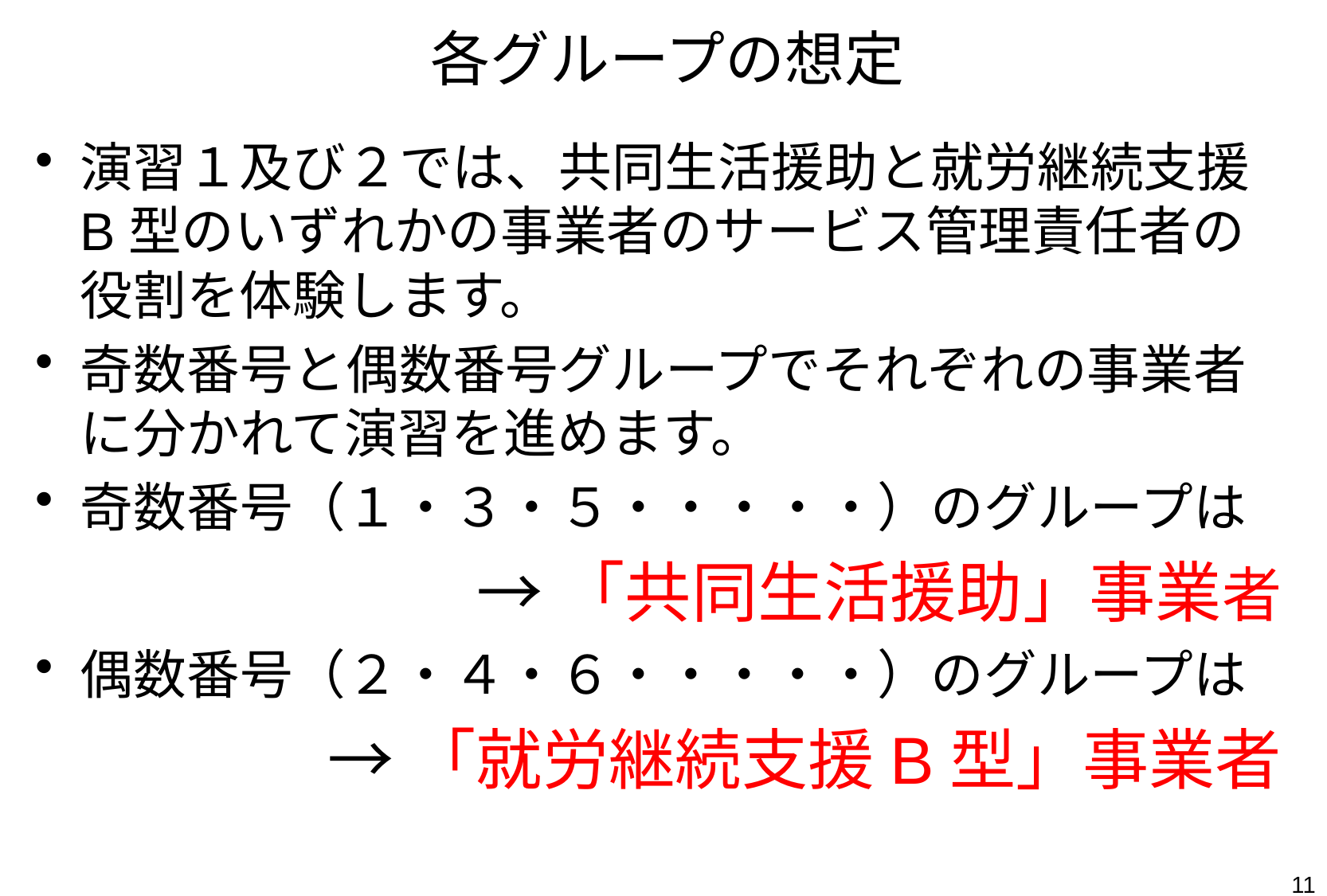

# 各グループの想定
演習１及び２では、共同生活援助と就労継続支援B型のいずれかの事業者のサービス管理責任者の役割を体験します。
奇数番号と偶数番号グループでそれぞれの事業者に分かれて演習を進めます。
奇数番号（１・３・５・・・・・）のグループは
→「共同生活援助」事業者
偶数番号（２・４・６・・・・・）のグループは
→「就労継続支援B型」事業者
11